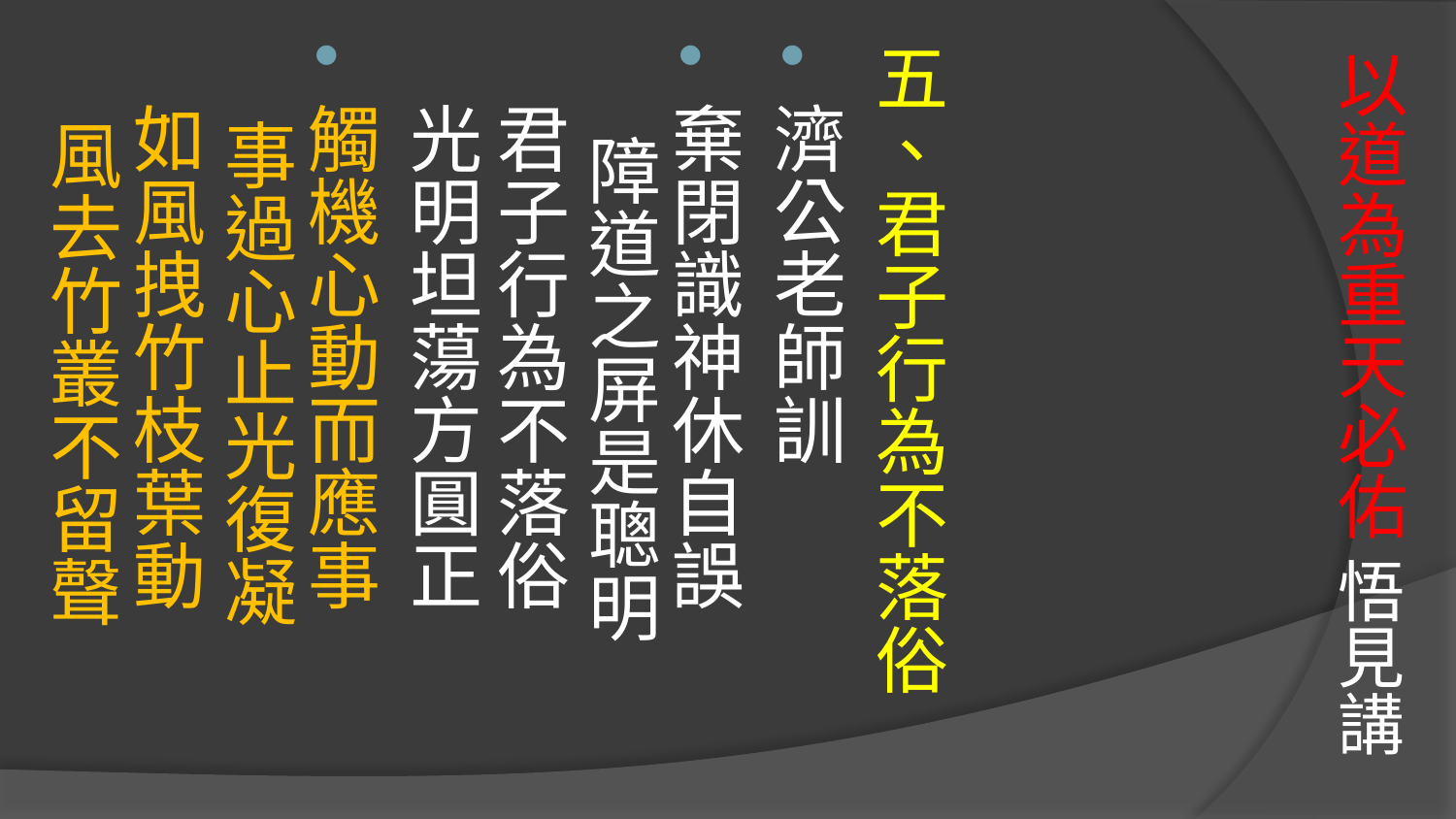

# 以道為重天必佑 悟見講
五、君子行為不落俗
濟公老師訓
棄閉識神休自誤　         障道之屏是聰明　
君子行為不落俗　      光明坦蕩方圓正
觸機心動而應事　        事過心止光復凝　
如風拽竹枝葉動　        風去竹叢不留聲